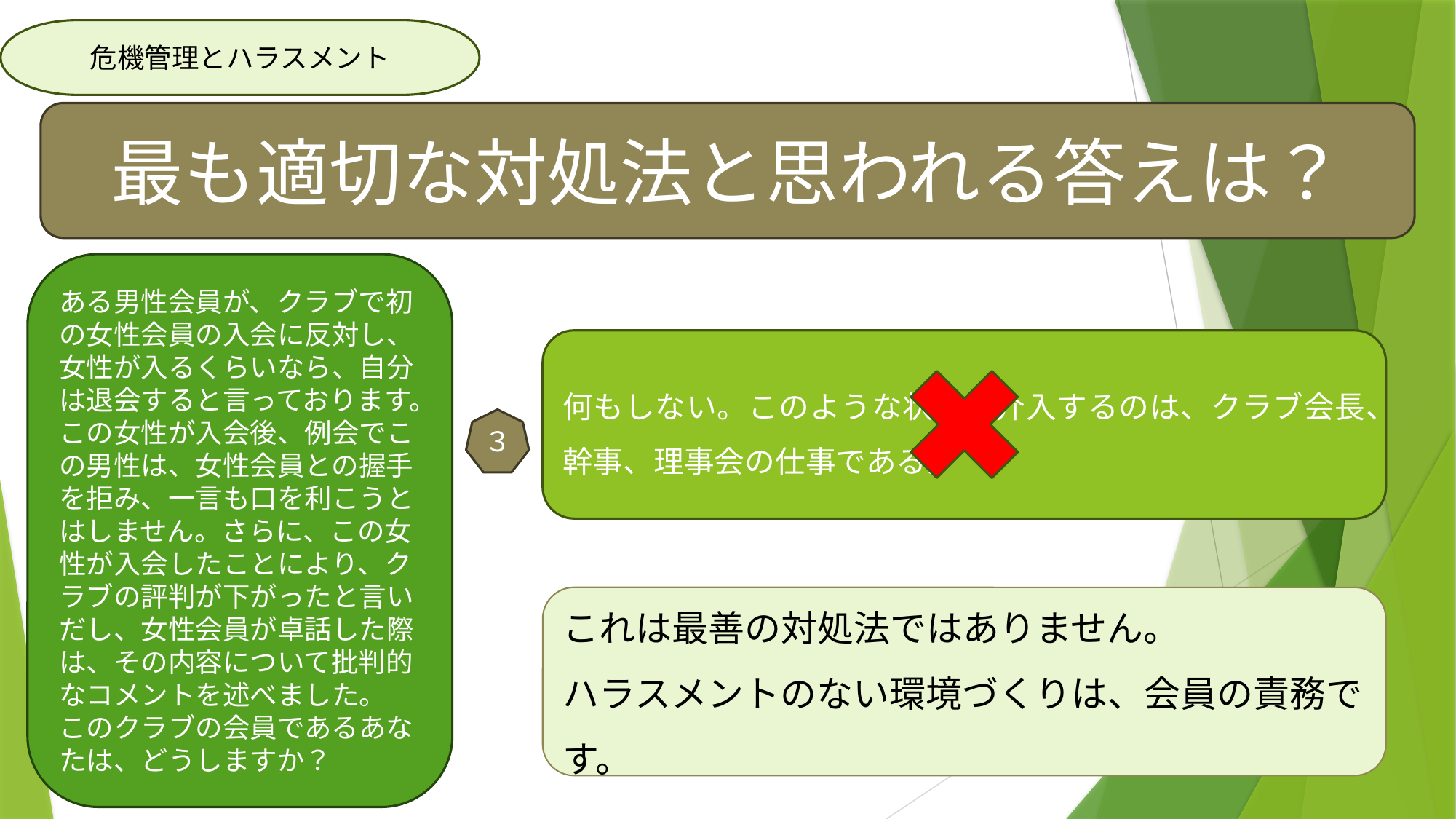

危機管理とハラスメント
最も適切な対処法と思われる答えは？
ある男性会員が、クラブで初の女性会員の入会に反対し、女性が入るくらいなら、自分は退会すると言っております。
この女性が入会後、例会でこの男性は、女性会員との握手を拒み、一言も口を利こうとはしません。さらに、この女性が入会したことにより、クラブの評判が下がったと言いだし、女性会員が卓話した際は、その内容について批判的なコメントを述べました。
このクラブの会員であるあなたは、どうしますか？
何もしない。このような状況に介入するのは、クラブ会長、幹事、理事会の仕事である。

３
これは最善の対処法ではありません。
ハラスメントのない環境づくりは、会員の責務です。